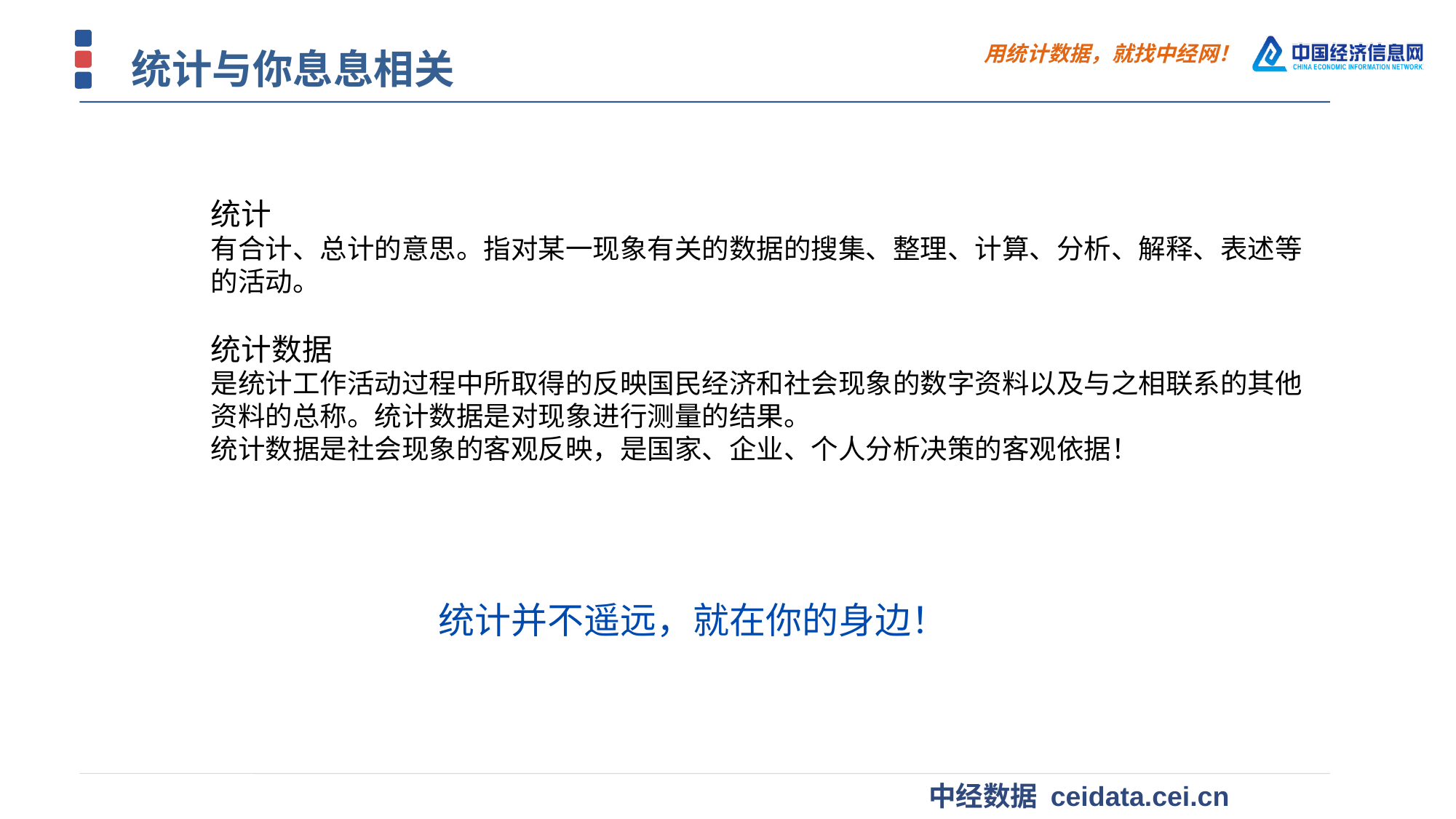

统计与你息息相关
统计
有合计、总计的意思。指对某一现象有关的数据的搜集、整理、计算、分析、解释、表述等的活动。

统计数据
是统计工作活动过程中所取得的反映国民经济和社会现象的数字资料以及与之相联系的其他资料的总称。统计数据是对现象进行测量的结果。
统计数据是社会现象的客观反映，是国家、企业、个人分析决策的客观依据！

统计并不遥远，就在你的身边！